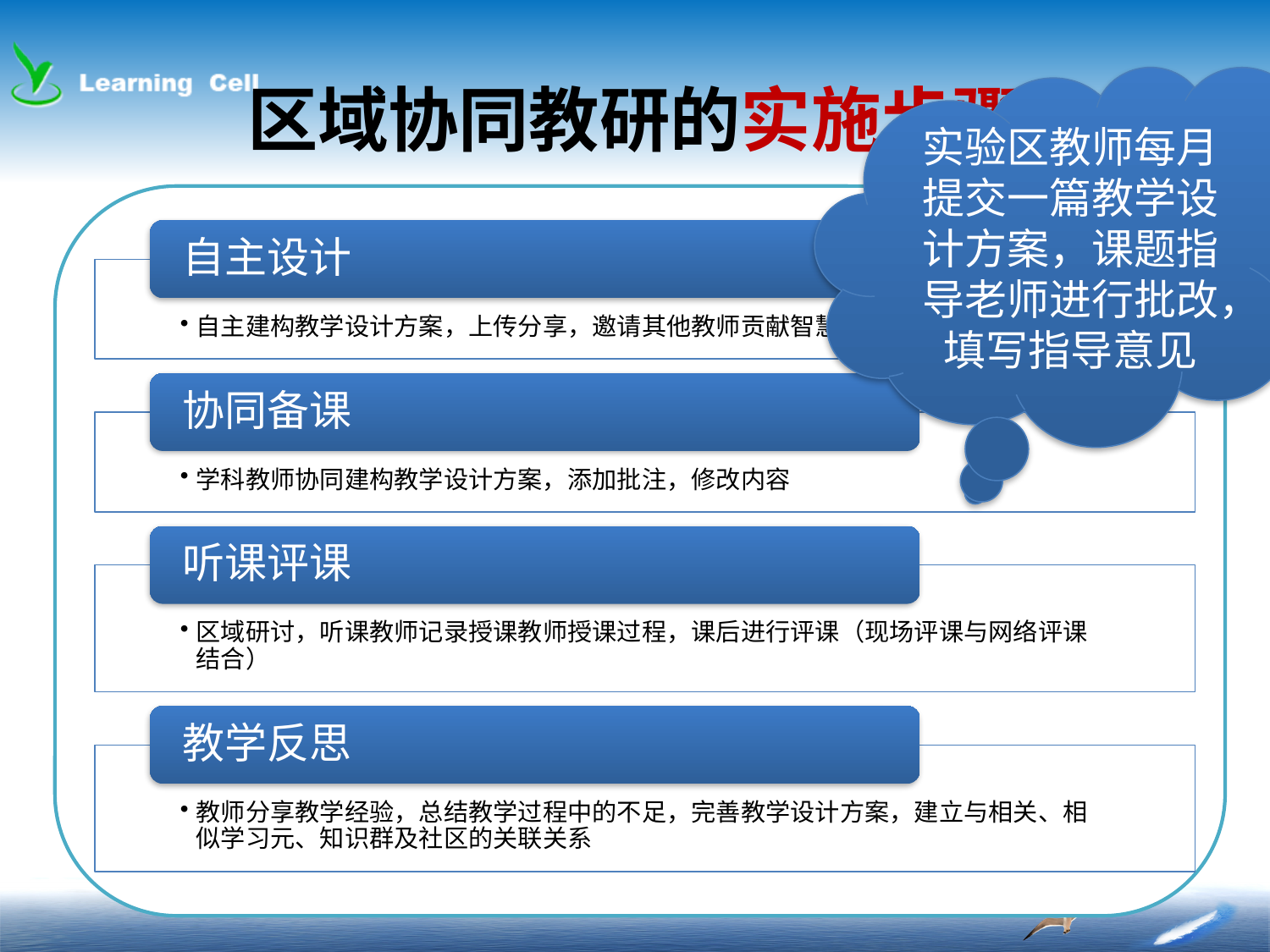

# 区域协同教研的实施步骤
实验区教师每月提交一篇教学设计方案，课题指导老师进行批改，填写指导意见

自主建构教学设计方案，上传分享，邀请其他教师贡献智慧
自主设计
学科教师协同建构教学设计方案，添加批注，修改内容
协同备课
区域研讨，听课教师记录授课教师授课过程，课后进行评课（现场评课与网络评课结合）
听课评课
教师分享教学经验，总结教学过程中的不足，完善教学设计方案，建立与相关、相似学习元、知识群及社区的关联关系
教学反思